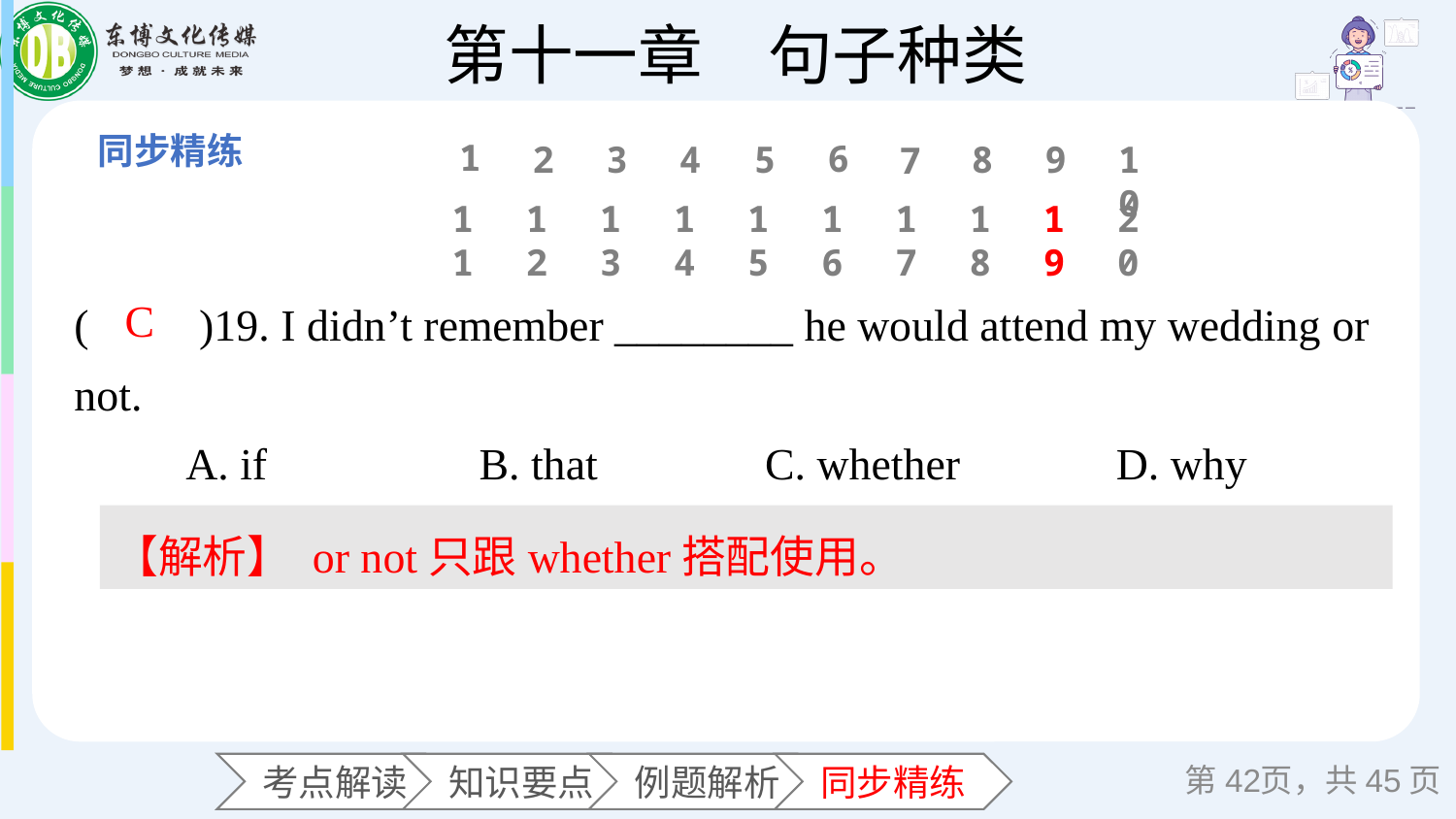

1
6
2
3
4
5
8
9
10
7
11
12
13
14
15
16
17
18
19
20
(　　)19. I didn’t remember ________ he would attend my wedding or not.
          A. if                   B. that               C. whether              D. why
C
【解析】 or not只跟whether搭配使用。
第42页，共45页